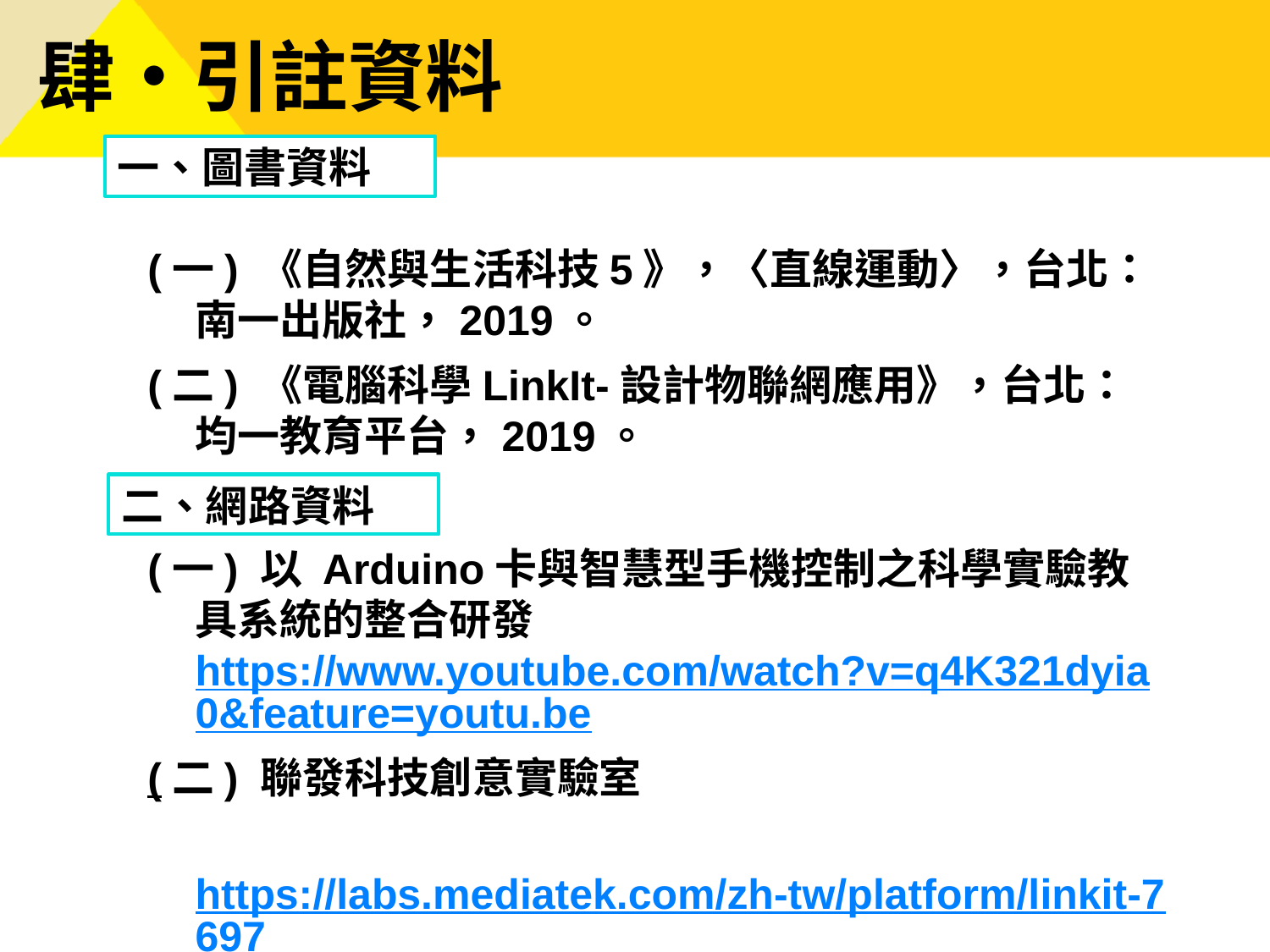

# 肆‧引註資料
一、圖書資料

(一) 《自然與生活科技5》，〈直線運動〉，台北：南一出版社，2019。
(二) 《電腦科學LinkIt-設計物聯網應用》，台北：均一教育平台，2019。
二、網路資料
(一) 以 Arduino卡與智慧型手機控制之科學實驗教具系統的整合研發https://www.youtube.com/watch?v=q4K321dyia0&feature=youtu.be
(二) 聯發科技創意實驗室
      https://labs.mediatek.com/zh-tw/platform/linkit-7697